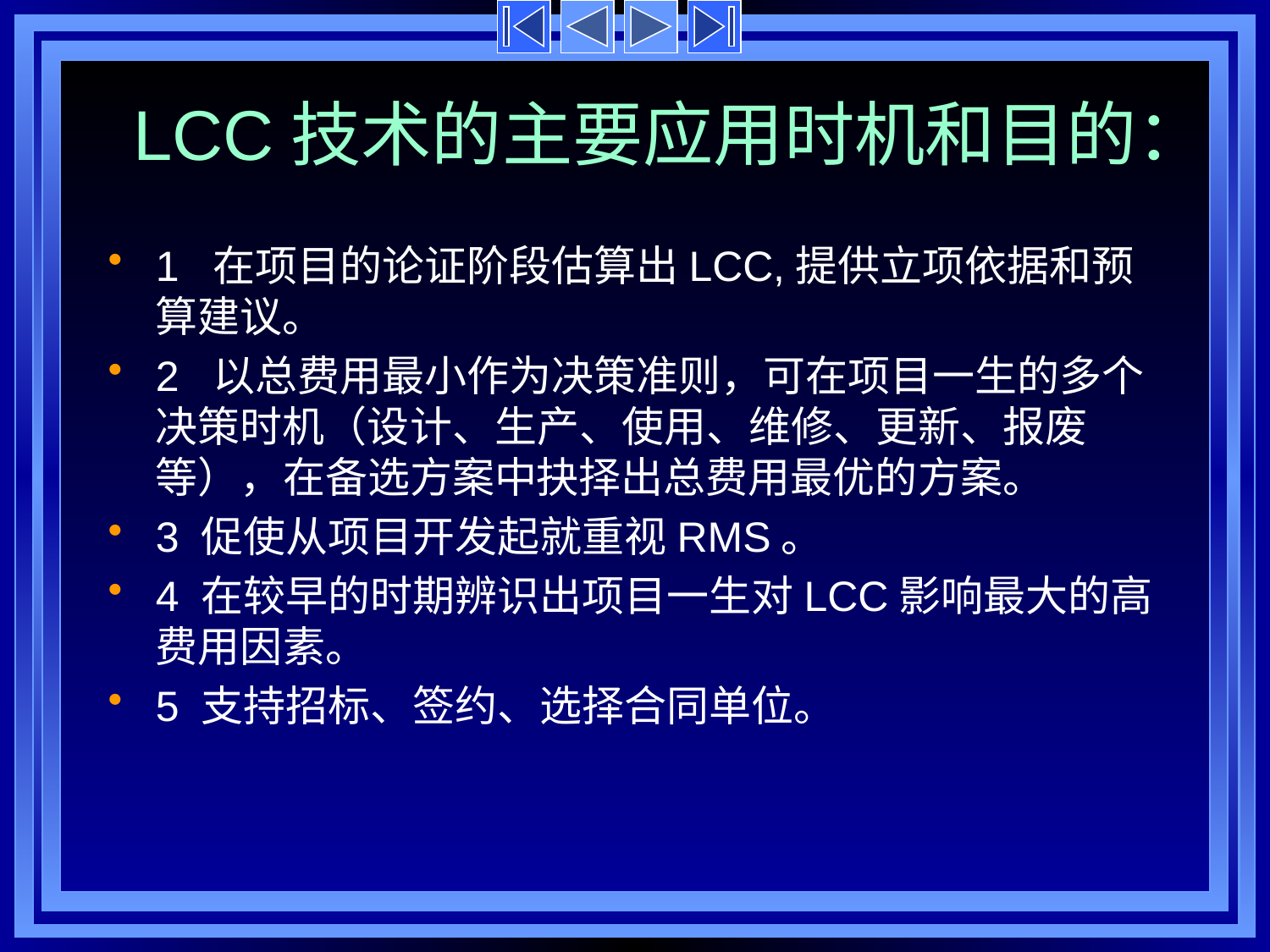

# LCC技术的主要应用时机和目的：
1  在项目的论证阶段估算出LCC,提供立项依据和预算建议。
2  以总费用最小作为决策准则，可在项目一生的多个决策时机（设计、生产、使用、维修、更新、报废等），在备选方案中抉择出总费用最优的方案。
3 促使从项目开发起就重视RMS。
4 在较早的时期辨识出项目一生对LCC影响最大的高费用因素。
5 支持招标、签约、选择合同单位。